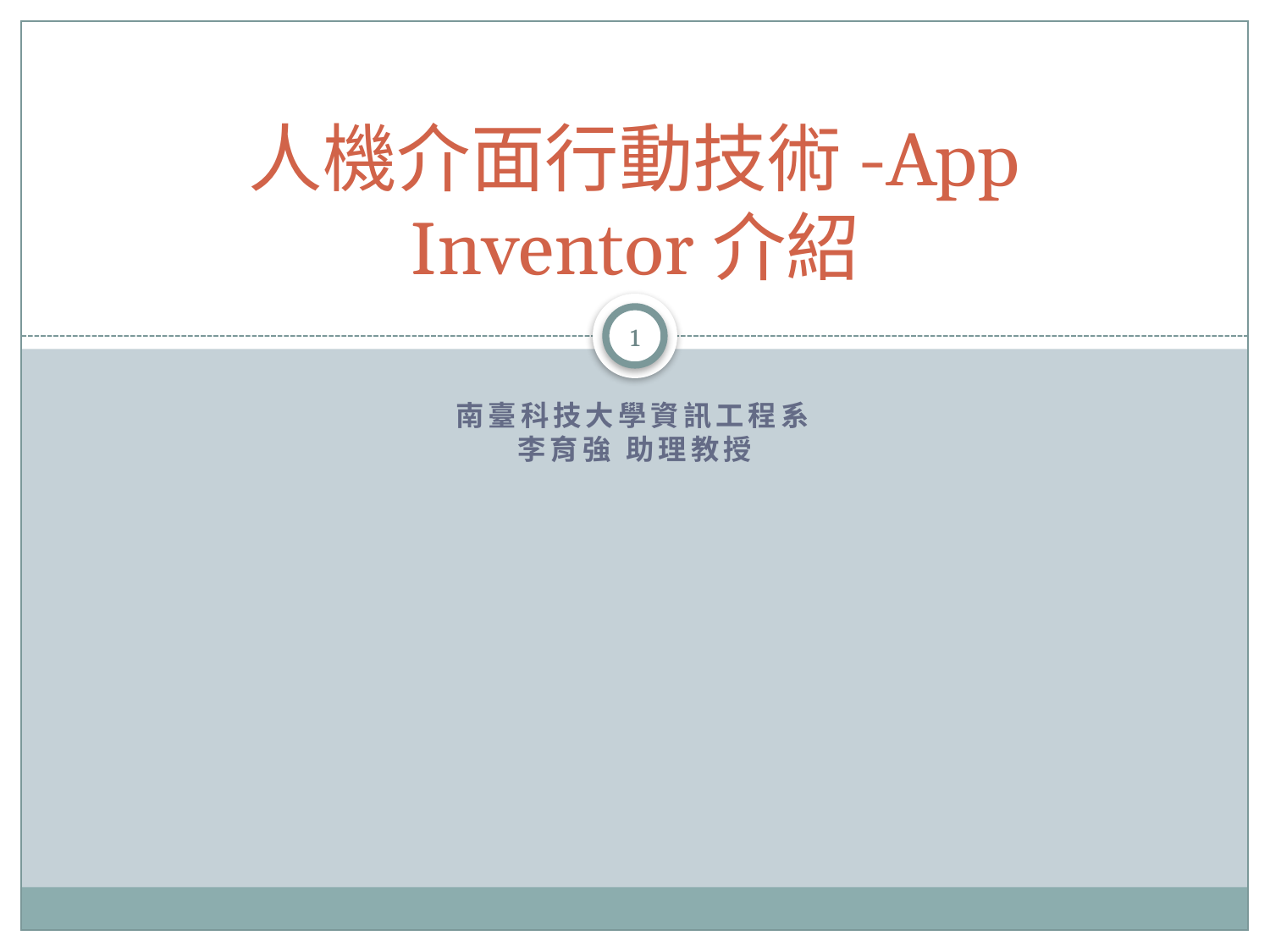

# 人機介面行動技術-App Inventor介紹
1
南臺科技大學資訊工程系
李育強 助理教授